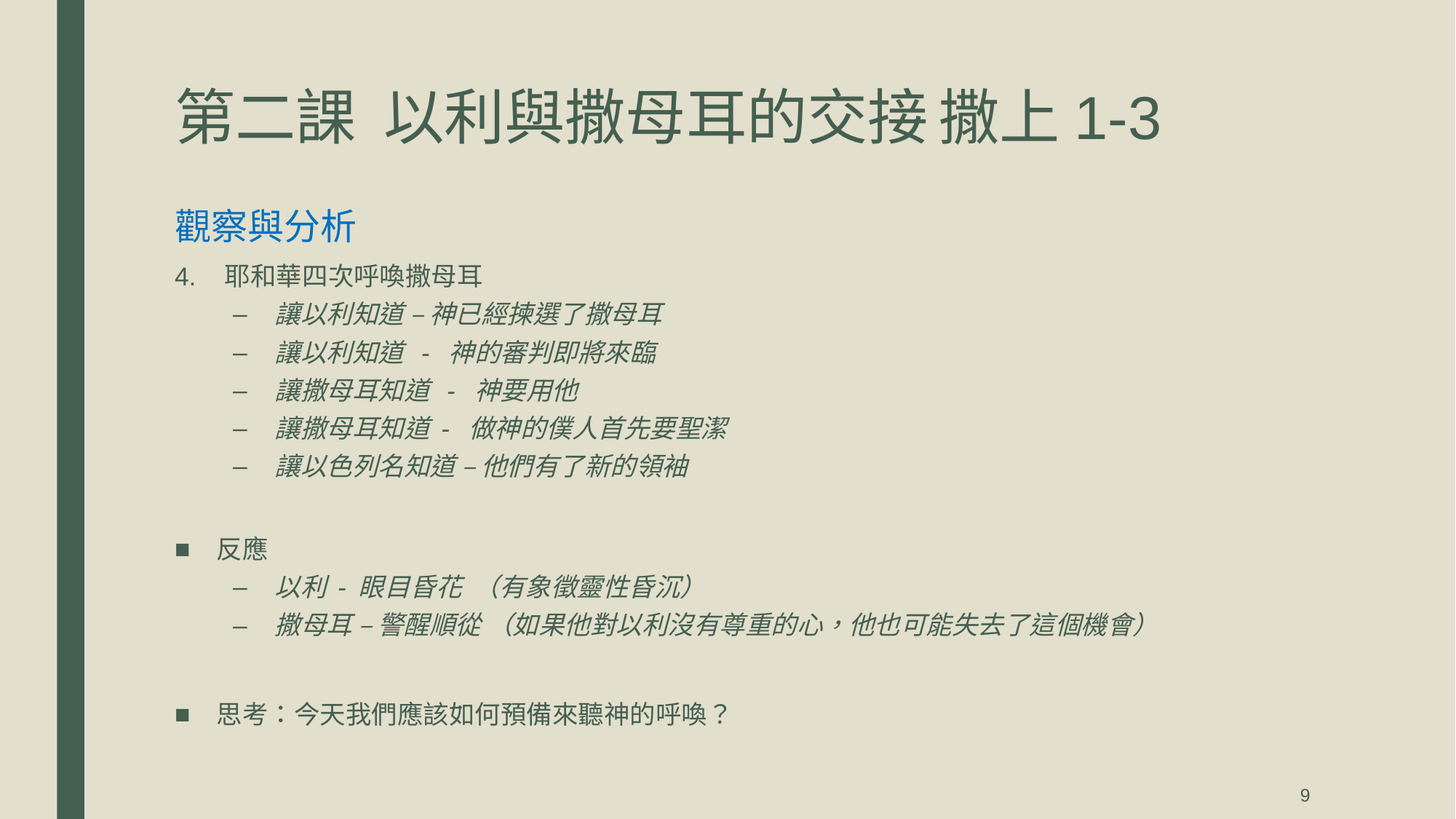

# 第二課  以利與撒母耳的交接	撒上1-3
觀察與分析

耶和華四次呼喚撒母耳
讓以利知道 – 神已經揀選了撒母耳
讓以利知道  -  神的審判即將來臨
讓撒母耳知道  -  神要用他
讓撒母耳知道 -  做神的僕人首先要聖潔
讓以色列名知道 – 他們有了新的領袖

反應
以利 - 眼目昏花  （有象徵靈性昏沉）
撒母耳 – 警醒順從 （如果他對以利沒有尊重的心，他也可能失去了這個機會）

思考：今天我們應該如何預備來聽神的呼喚？

9